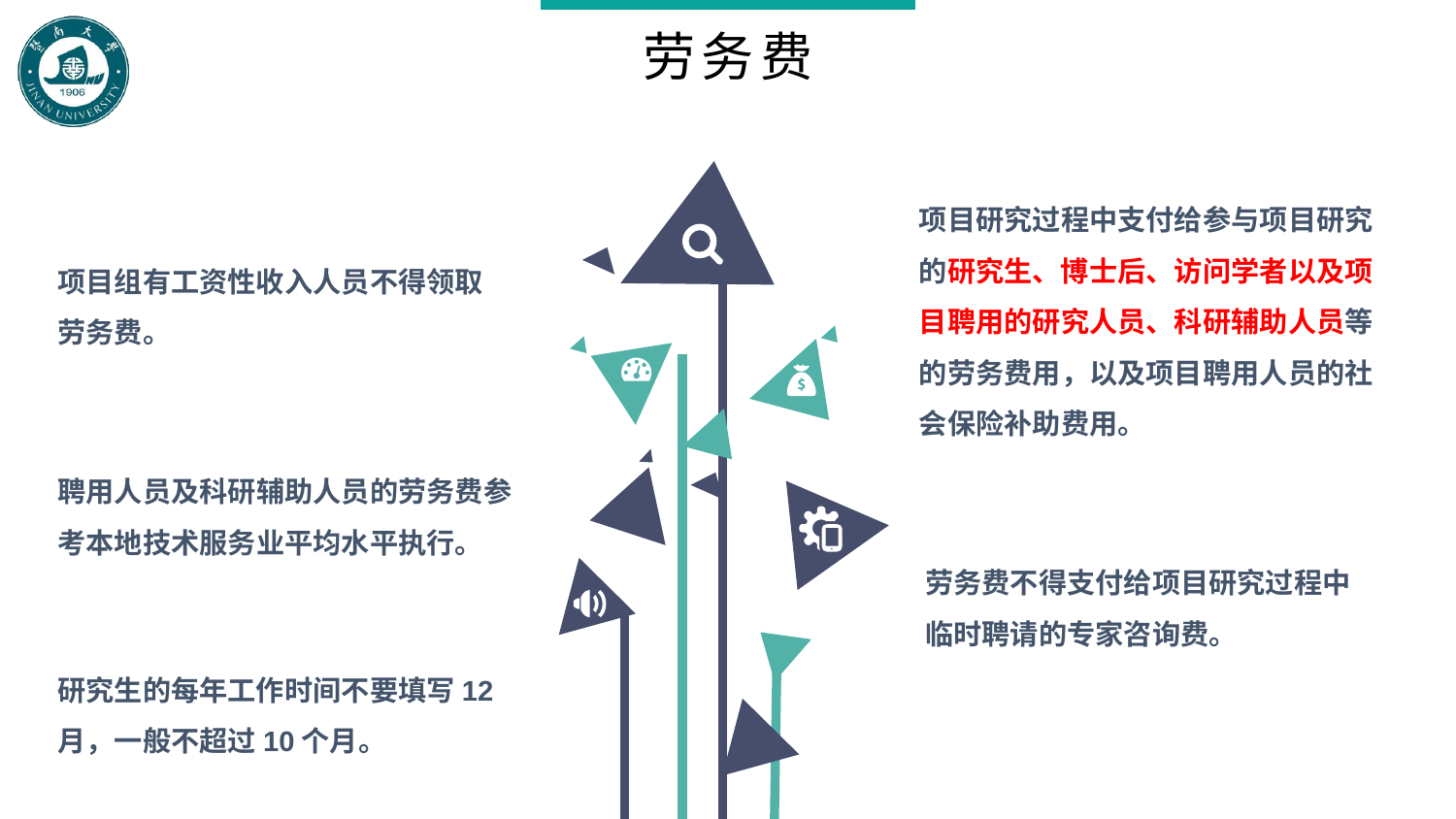

劳务费
项目研究过程中支付给参与项目研究的研究生、博士后、访问学者以及项目聘用的研究人员、科研辅助人员等的劳务费用，以及项目聘用人员的社会保险补助费用。

项目组有工资性收入人员不得领取劳务费。

聘用人员及科研辅助人员的劳务费参考本地技术服务业平均水平执行。

劳务费不得支付给项目研究过程中临时聘请的专家咨询费。

研究生的每年工作时间不要填写12月，一般不超过10个月。